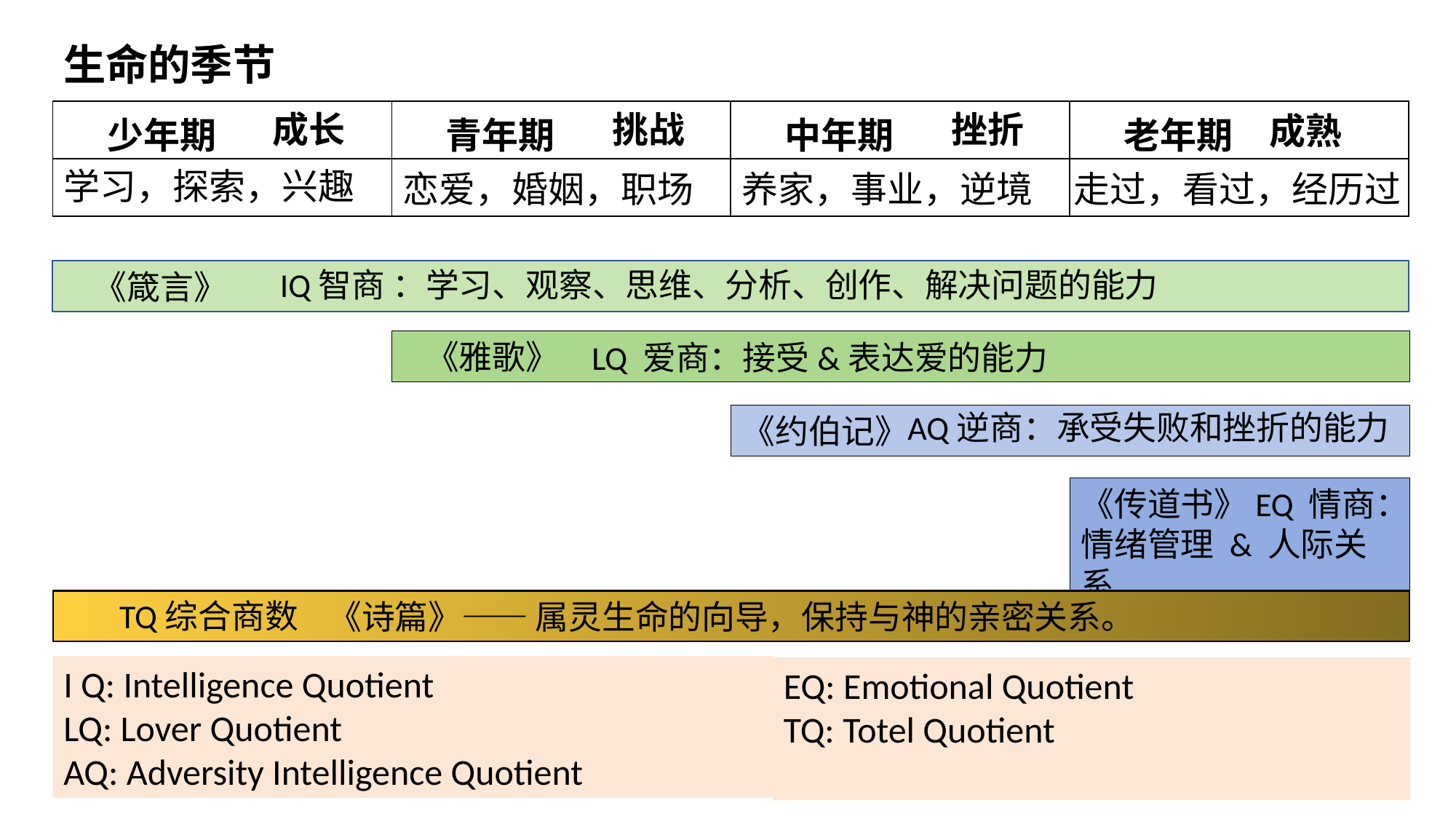

生命的季节
| 少年期 | 青年期 | 中年期 | 老年期 |
| --- | --- | --- | --- |
|  |  |  |  |
成长
挑战
挫折
成熟
学习，探索，兴趣
恋爱，婚姻，职场
养家，事业，逆境
走过，看过，经历过
 IQ智商 ：学习、观察、思维、分析、创作、解决问题的能力
   《箴言》
  《雅歌》
LQ 爱商：接受&表达爱的能力
AQ逆商：承受失败和挫折的能力
《约伯记》
《传道书》EQ 情商：
情绪管理 & 人际关系
TQ综合商数
《诗篇》—— 属灵生命的向导，保持与神的亲密关系。
I Q: Intelligence Quotient
LQ: Lover Quotient
AQ: Adversity Intelligence Quotient
EQ: Emotional Quotient
TQ: Totel Quotient